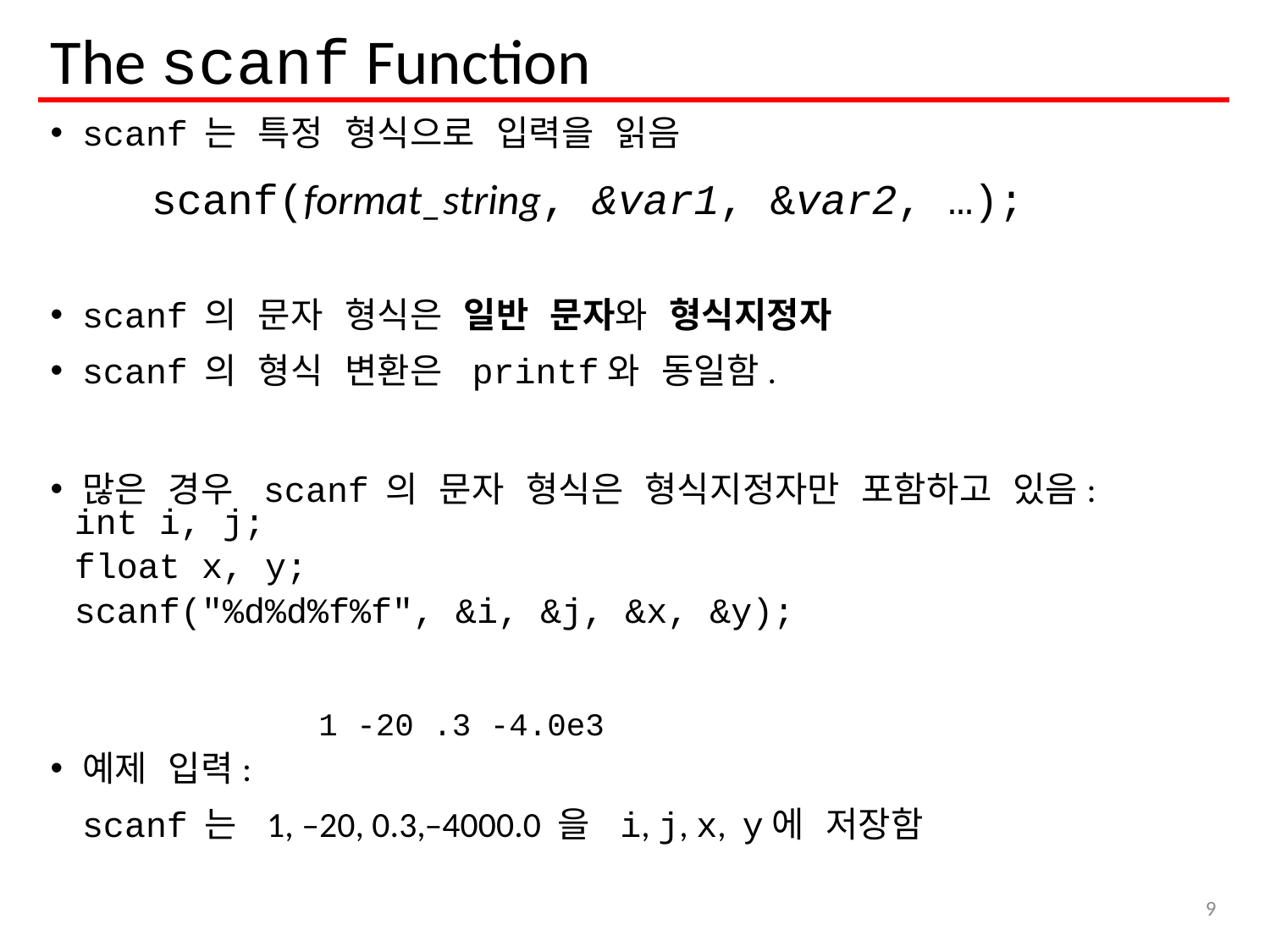

# The scanf Function
scanf 는 특정 형식으로 입력을 읽음

scanf 의 문자 형식은 일반 문자와 형식지정자
scanf 의 형식 변환은 printf와 동일함.

많은 경우 scanf 의 문자 형식은 형식지정자만 포함하고 있음:

예제 입력:
	scanf 는 1, –20, 0.3,–4000.0 을 i, j, x,  y에 저장함
scanf(format_string, &var1, &var2, …);
int i, j;
float x, y;
scanf("%d%d%f%f", &i, &j, &x, &y);
1 -20 .3 -4.0e3
9